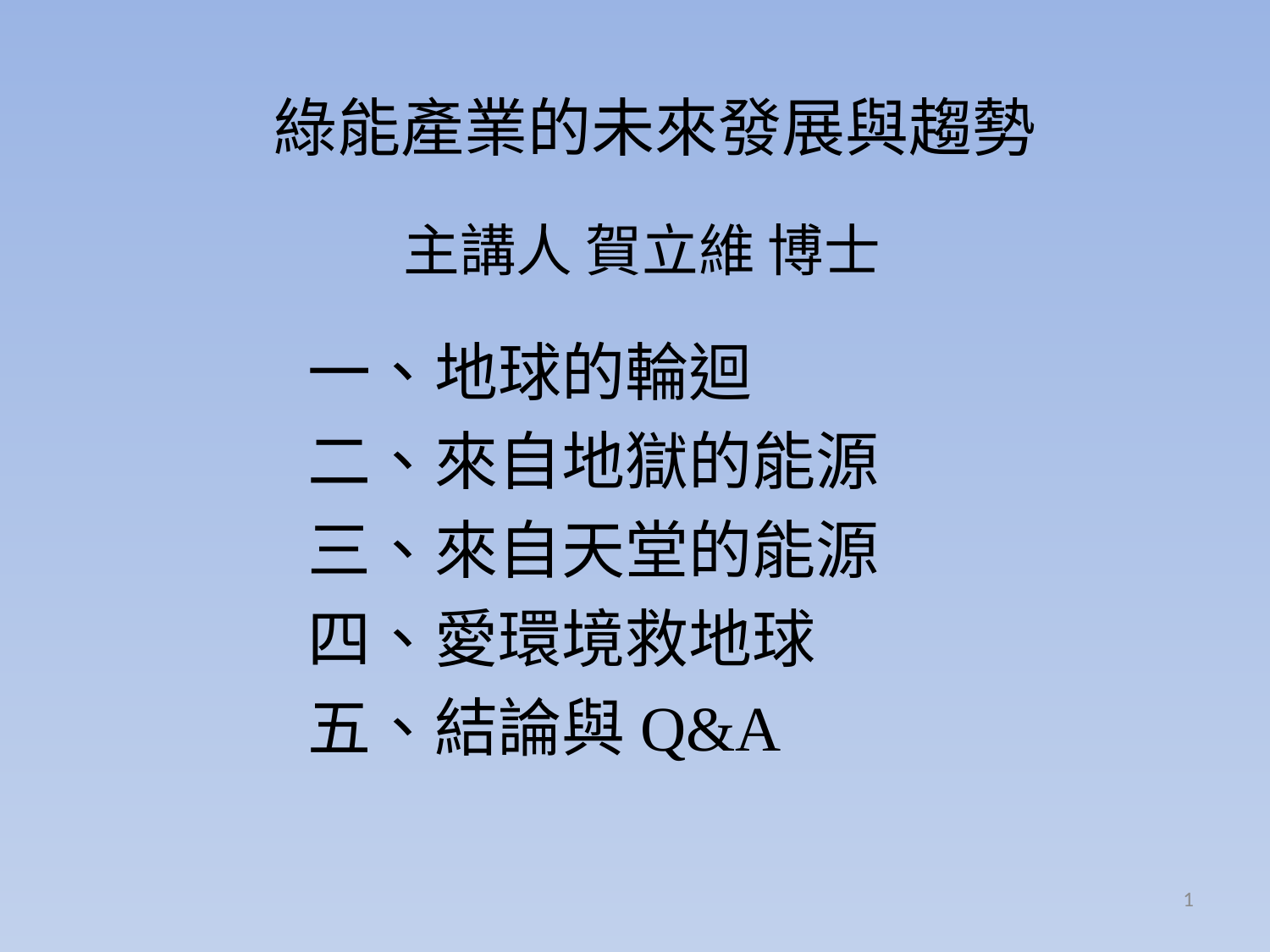

# 綠能產業的未來發展與趨勢
  主講人 賀立維 博士
一、地球的輪迴
二、來自地獄的能源
三、來自天堂的能源
四、愛環境救地球
五、結論與Q&A
1